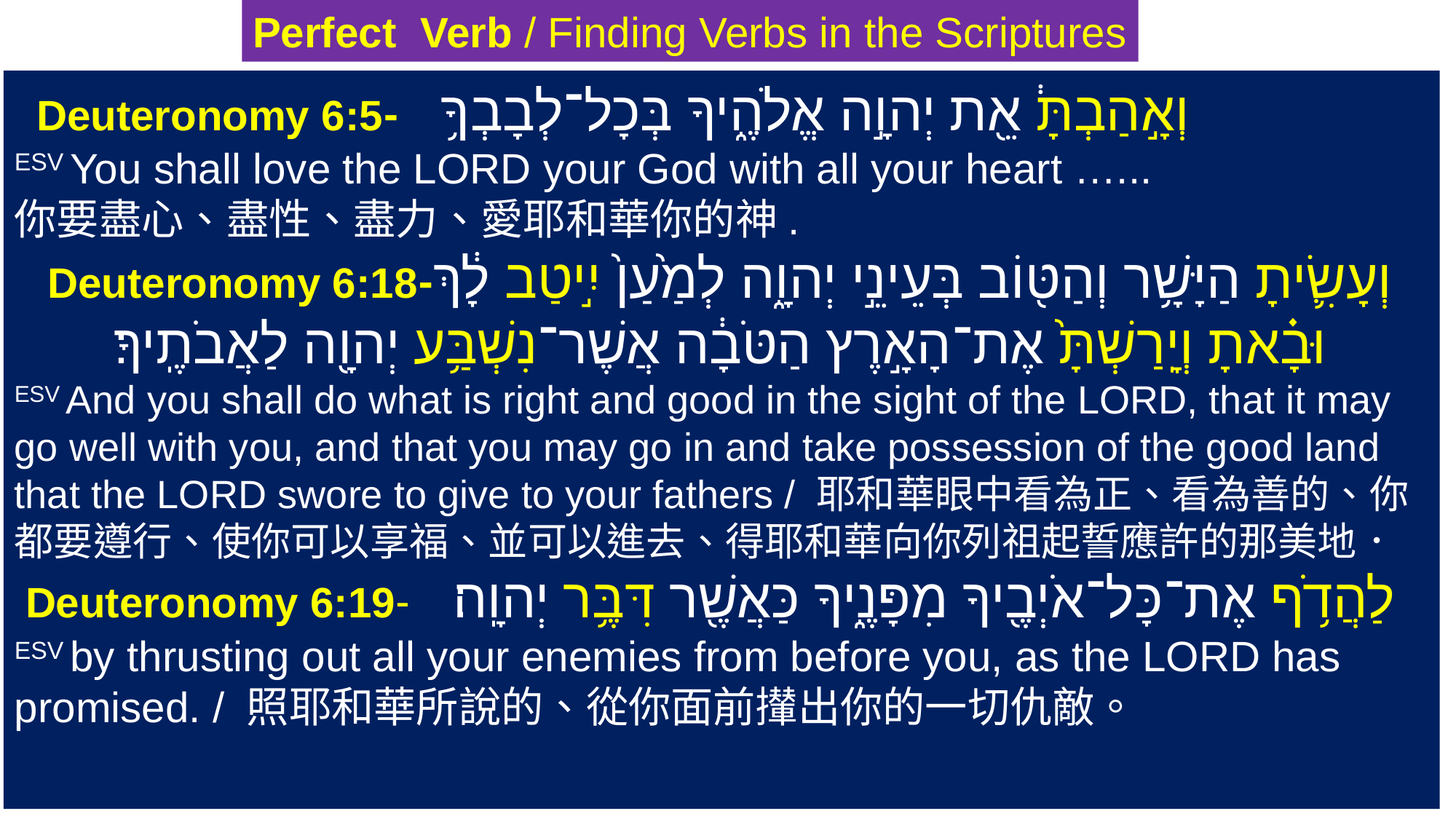

Perfect  Verb / Finding Verbs in the Scriptures
‎‎וְאָ֣הַבְתָּ֔ אֵ֖ת יְהוָ֣ה אֱלֹהֶ֑יךָ בְּכָל־לְבָבְךָ֥   -Deuteronomy 6:5
ESV You shall love the LORD your God with all your heart …...
你要盡心、盡性、盡力、愛耶和華你的神.
‎וְעָשִׂ֛יתָ הַיָּשָׁ֥ר וְהַטּ֖וֹב בְּעֵינֵ֣י יְהוָ֑ה לְמַ֙עַן֙ יִ֣יטַב לָ֔ךְ-Deuteronomy 6:18
 וּבָ֗אתָ וְיָֽרַשְׁתָּ֙ אֶת־הָאָ֣רֶץ הַטֹּבָ֔ה אֲשֶׁר־נִשְׁבַּ֥ע יְהוָ֖ה לַאֲבֹתֶֽיךָ׃
ESV And you shall do what is right and good in the sight of the LORD, that it may go well with you, and that you may go in and take possession of the good land that the LORD swore to give to your fathers / 耶和華眼中看為正、看為善的、你都要遵行、使你可以享福、並可以進去、得耶和華向你列祖起誓應許的那美地．
‎לַהֲדֹ֥ף אֶת־כָּל־אֹיְבֶ֖יךָ מִפָּנֶ֑יךָ כַּאֲשֶׁ֖ר דִּבֶּ֥ר יְהוָֽה׃   -Deuteronomy 6:19
ESV by thrusting out all your enemies from before you, as the LORD has promised. / 照耶和華所說的、從你面前攆出你的一切仇敵。